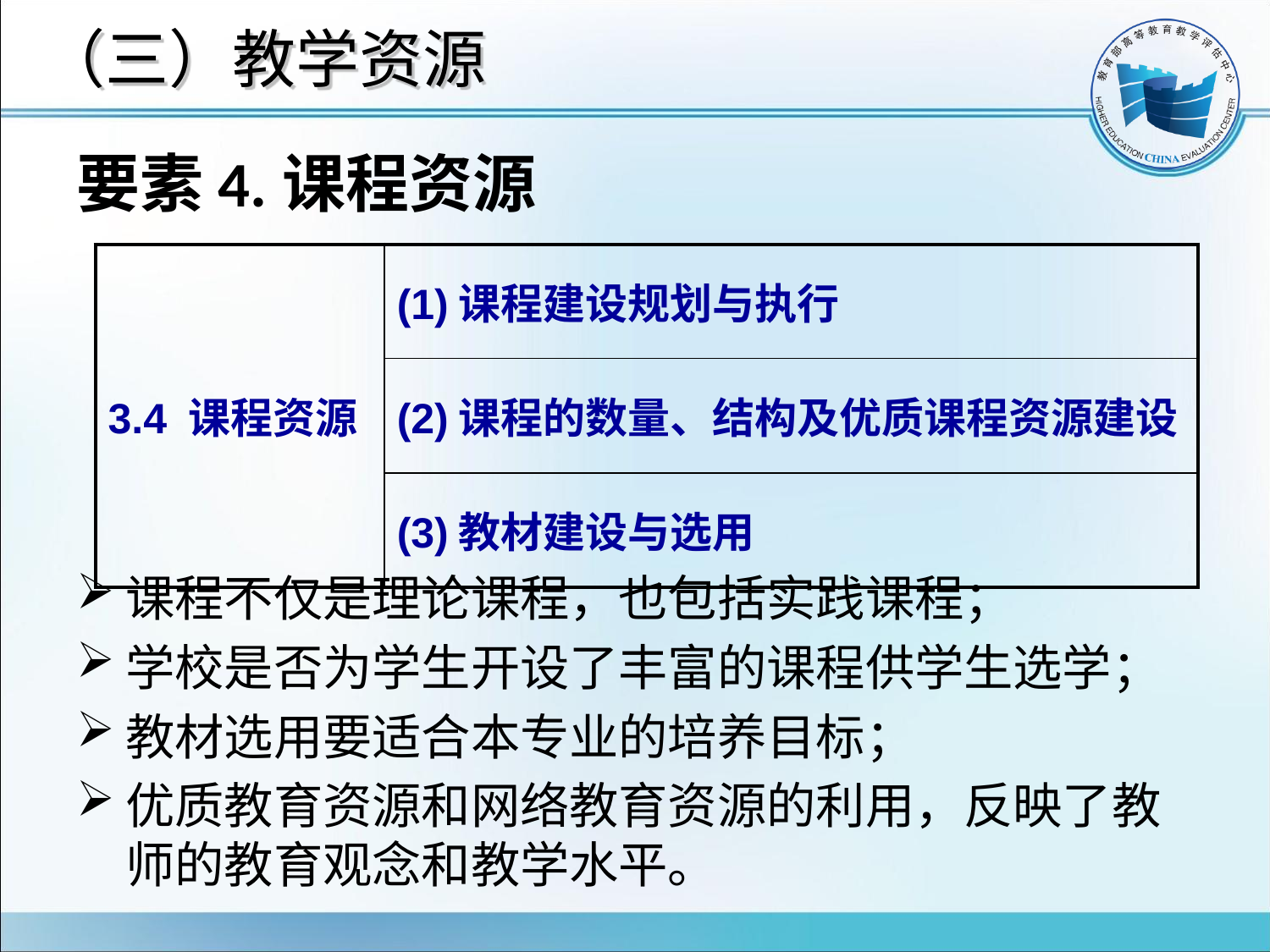

# （三）教学资源
要素4.课程资源

课程不仅是理论课程，也包括实践课程；
学校是否为学生开设了丰富的课程供学生选学；
教材选用要适合本专业的培养目标；
优质教育资源和网络教育资源的利用，反映了教师的教育观念和教学水平。
| 3.4 课程资源 | (1)课程建设规划与执行 |
| --- | --- |
|  | (2)课程的数量、结构及优质课程资源建设 |
|  | (3)教材建设与选用 |
35